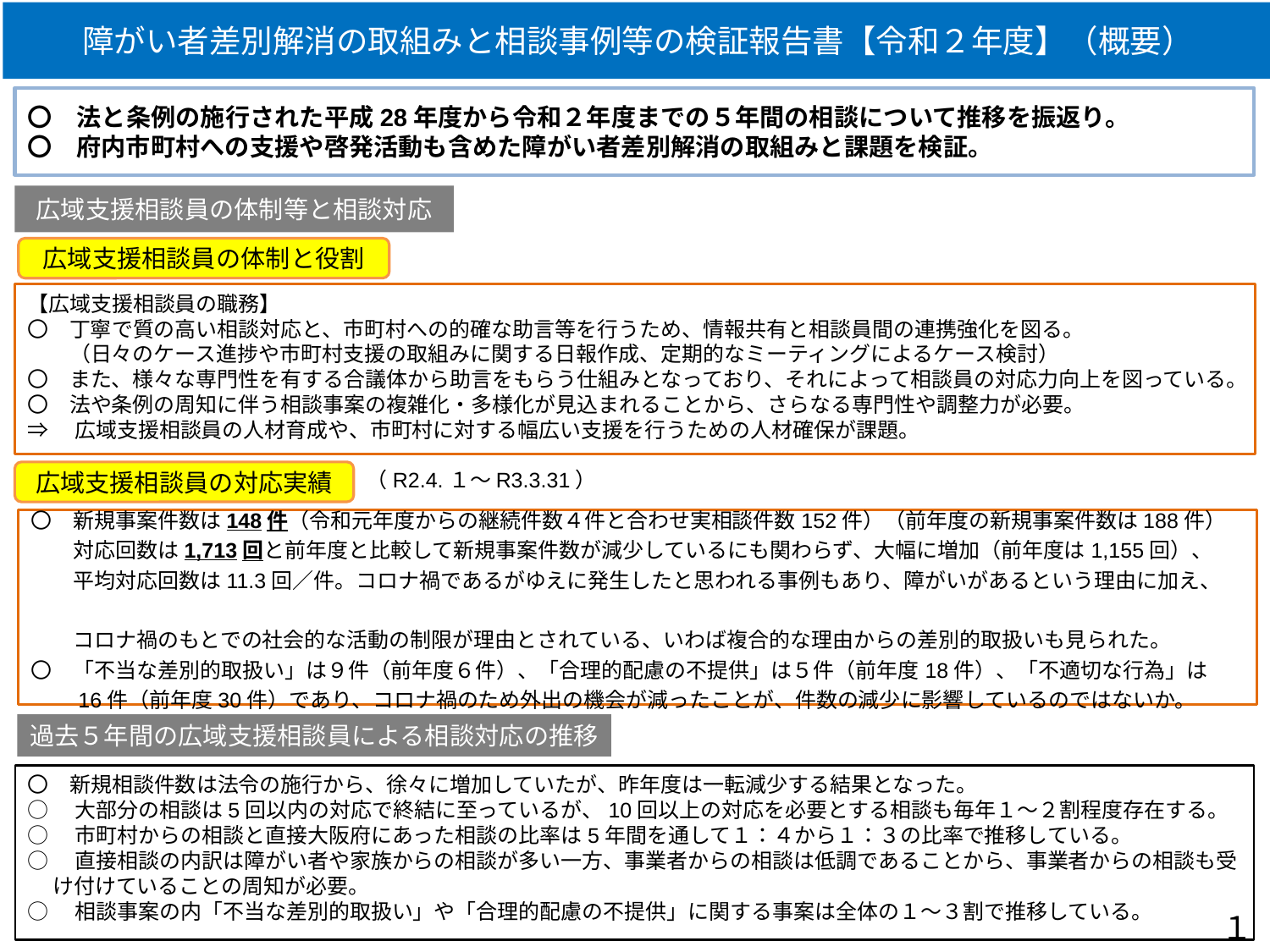

障がい者差別解消の取組みと相談事例等の検証報告書【令和２年度】（概要）
〇　法と条例の施行された平成28年度から令和２年度までの５年間の相談について推移を振返り。
〇　府内市町村への支援や啓発活動も含めた障がい者差別解消の取組みと課題を検証。
広域支援相談員の体制等と相談対応
広域支援相談員の体制と役割
【広域支援相談員の職務】
〇　丁寧で質の高い相談対応と、市町村への的確な助言等を行うため、情報共有と相談員間の連携強化を図る。
　　（日々のケース進捗や市町村支援の取組みに関する日報作成、定期的なミーティングによるケース検討）
〇　また、様々な専門性を有する合議体から助言をもらう仕組みとなっており、それによって相談員の対応力向上を図っている。
〇　法や条例の周知に伴う相談事案の複雑化・多様化が見込まれることから、さらなる専門性や調整力が必要。
⇒　広域支援相談員の人材育成や、市町村に対する幅広い支援を行うための人材確保が課題。
（R2.4.１～R3.3.31）
広域支援相談員の対応実績
〇　新規事案件数は148件（令和元年度からの継続件数４件と合わせ実相談件数152件）（前年度の新規事案件数は188件）
　　対応回数は1,713回と前年度と比較して新規事案件数が減少しているにも関わらず、大幅に増加（前年度は1,155回）、
　　平均対応回数は11.3回／件。コロナ禍であるがゆえに発生したと思われる事例もあり、障がいがあるという理由に加え、
　　コロナ禍のもとでの社会的な活動の制限が理由とされている、いわば複合的な理由からの差別的取扱いも見られた。
〇　「不当な差別的取扱い」は９件（前年度６件）、「合理的配慮の不提供」は５件（前年度18件）、「不適切な行為」は
　　16件（前年度30件）であり、コロナ禍のため外出の機会が減ったことが、件数の減少に影響しているのではないか。
過去５年間の広域支援相談員による相談対応の推移
〇　新規相談件数は法令の施行から、徐々に増加していたが、昨年度は一転減少する結果となった。
○　大部分の相談は5回以内の対応で終結に至っているが、10回以上の対応を必要とする相談も毎年１～２割程度存在する。
○　市町村からの相談と直接大阪府にあった相談の比率は5年間を通して１：４から１：３の比率で推移している。
○　直接相談の内訳は障がい者や家族からの相談が多い一方、事業者からの相談は低調であることから、事業者からの相談も受け付けていることの周知が必要。
○　相談事案の内「不当な差別的取扱い」や「合理的配慮の不提供」に関する事案は全体の１～３割で推移している。
１